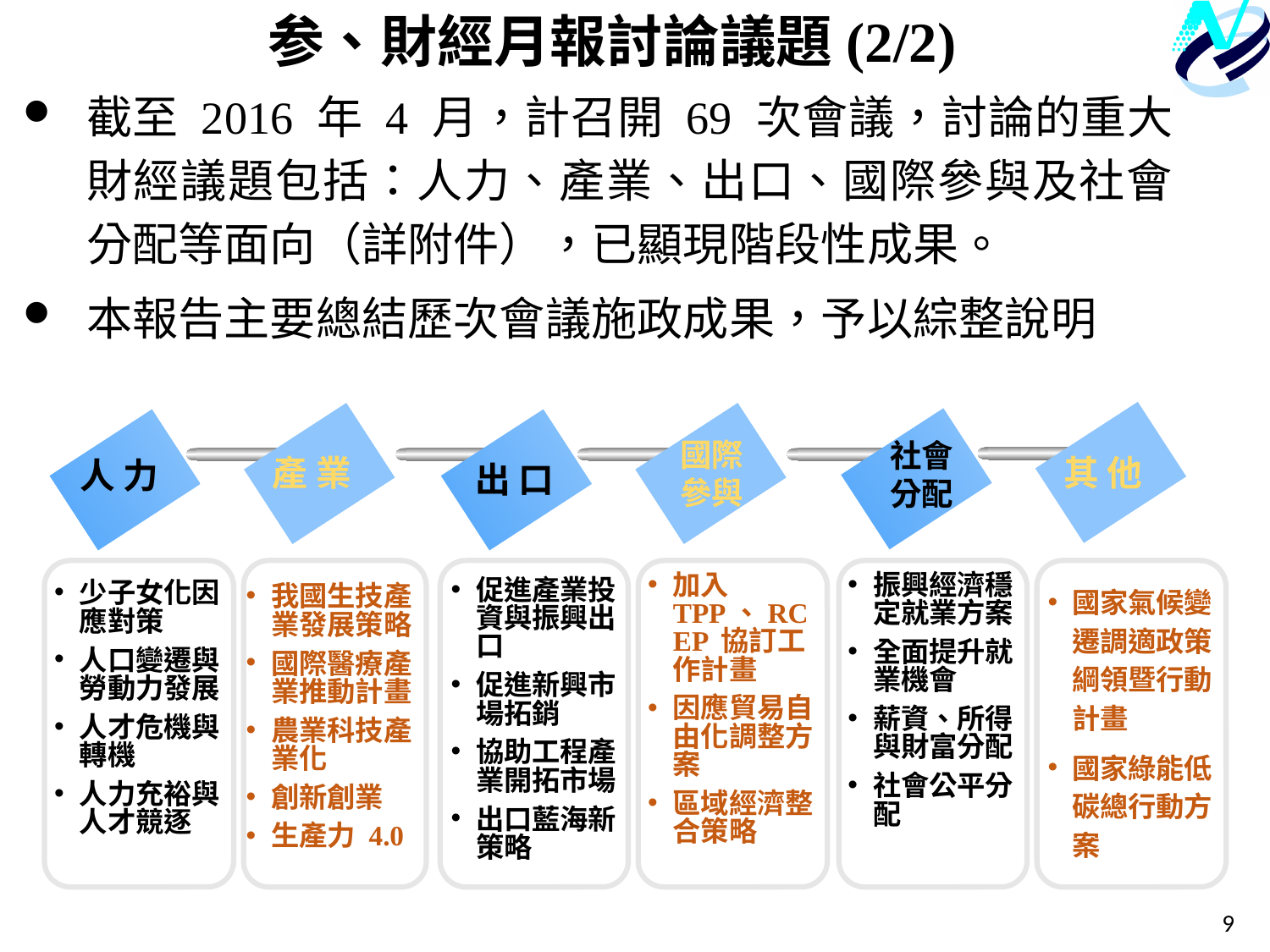

参、財經月報討論議題(2/2)
截至 2016 年 4 月，計召開 69 次會議，討論的重大財經議題包括：人力、產業、出口、國際參與及社會分配等面向（詳附件），已顯現階段性成果。
本報告主要總結歷次會議施政成果，予以綜整說明

國際參與
社會分配
產 業
其 他
人 力
出 口

加入TPP、RCEP 協訂工作計畫
因應貿易自由化調整方案
區域經濟整合策略
振興經濟穩定就業方案
全面提升就業機會
薪資、所得與財富分配
社會公平分配
促進產業投資與振興出口
促進新興市場拓銷
協助工程產業開拓市場
出口藍海新策略
國家氣候變遷調適政策綱領暨行動計畫
國家綠能低碳總行動方案
少子女化因應對策
人口變遷與勞動力發展
人才危機與轉機
人力充裕與人才競逐

我國生技產業發展策略
國際醫療產業推動計畫
農業科技產業化
創新創業
生產力 4.0